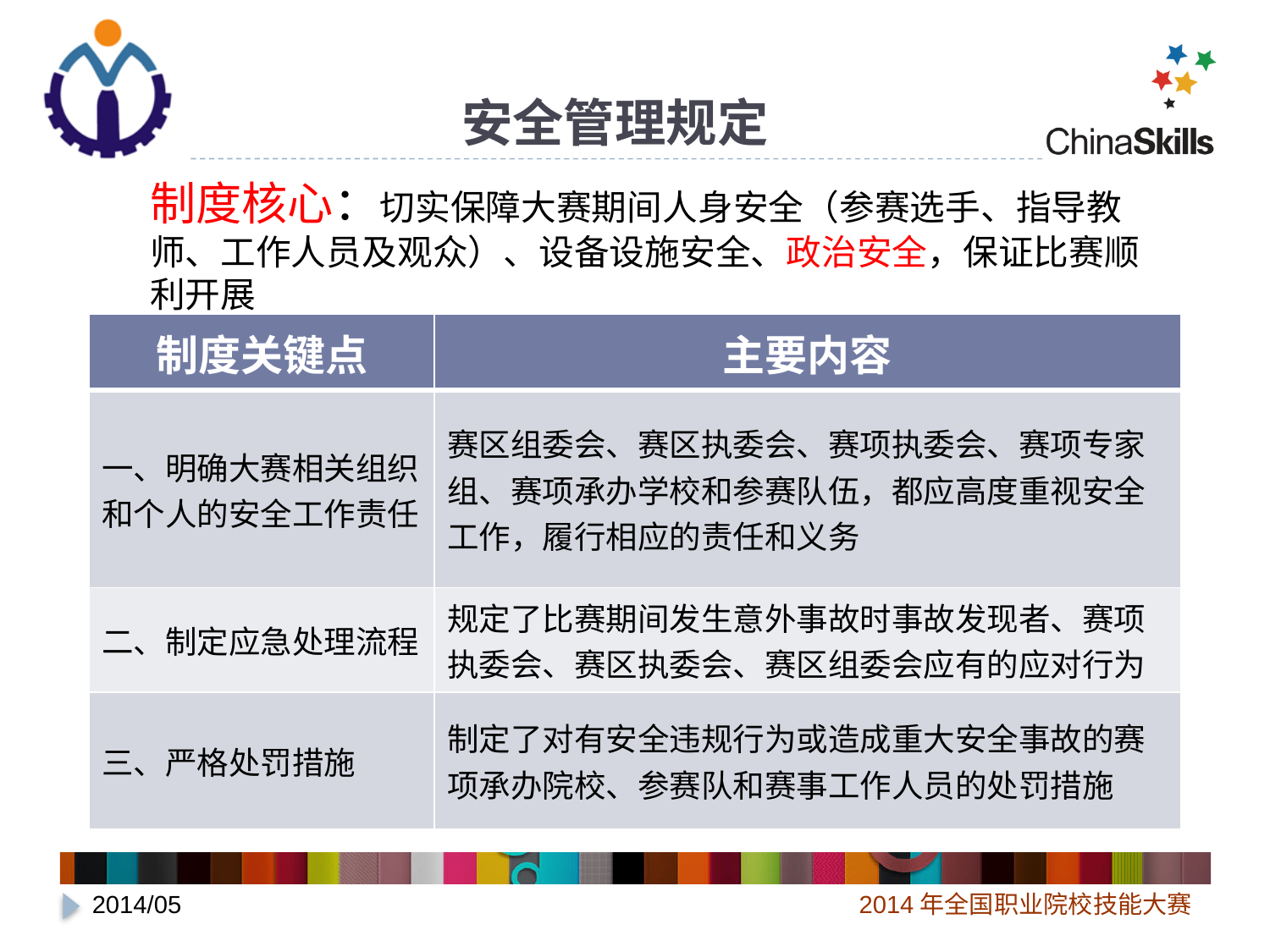

# 安全管理规定
制度核心：切实保障大赛期间人身安全（参赛选手、指导教师、工作人员及观众）、设备设施安全、政治安全，保证比赛顺利开展
| 制度关键点 | 主要内容 |
| --- | --- |
| 一、明确大赛相关组织和个人的安全工作责任 | 赛区组委会、赛区执委会、赛项执委会、赛项专家组、赛项承办学校和参赛队伍，都应高度重视安全工作，履行相应的责任和义务 |
| 二、制定应急处理流程 | 规定了比赛期间发生意外事故时事故发现者、赛项执委会、赛区执委会、赛区组委会应有的应对行为 |
| 三、严格处罚措施 | 制定了对有安全违规行为或造成重大安全事故的赛项承办院校、参赛队和赛事工作人员的处罚措施 |
2014/05
2014年全国职业院校技能大赛